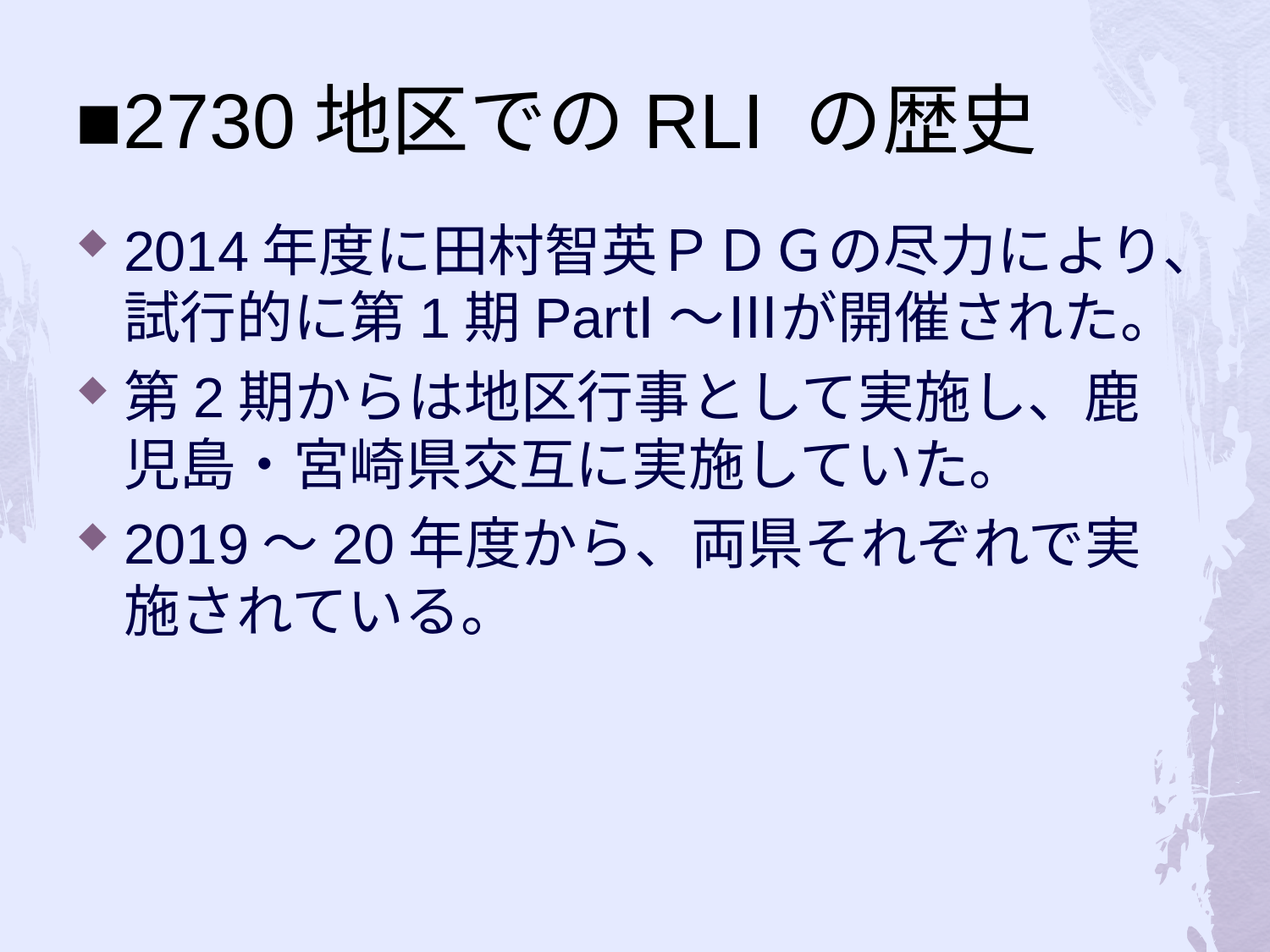

# ■2730地区でのRLI の歴史
2014年度に田村智英ＰＤＧの尽力により、試行的に第1期PartⅠ～Ⅲが開催された。
第2期からは地区行事として実施し、鹿児島・宮崎県交互に実施していた。
2019～20年度から、両県それぞれで実施されている。